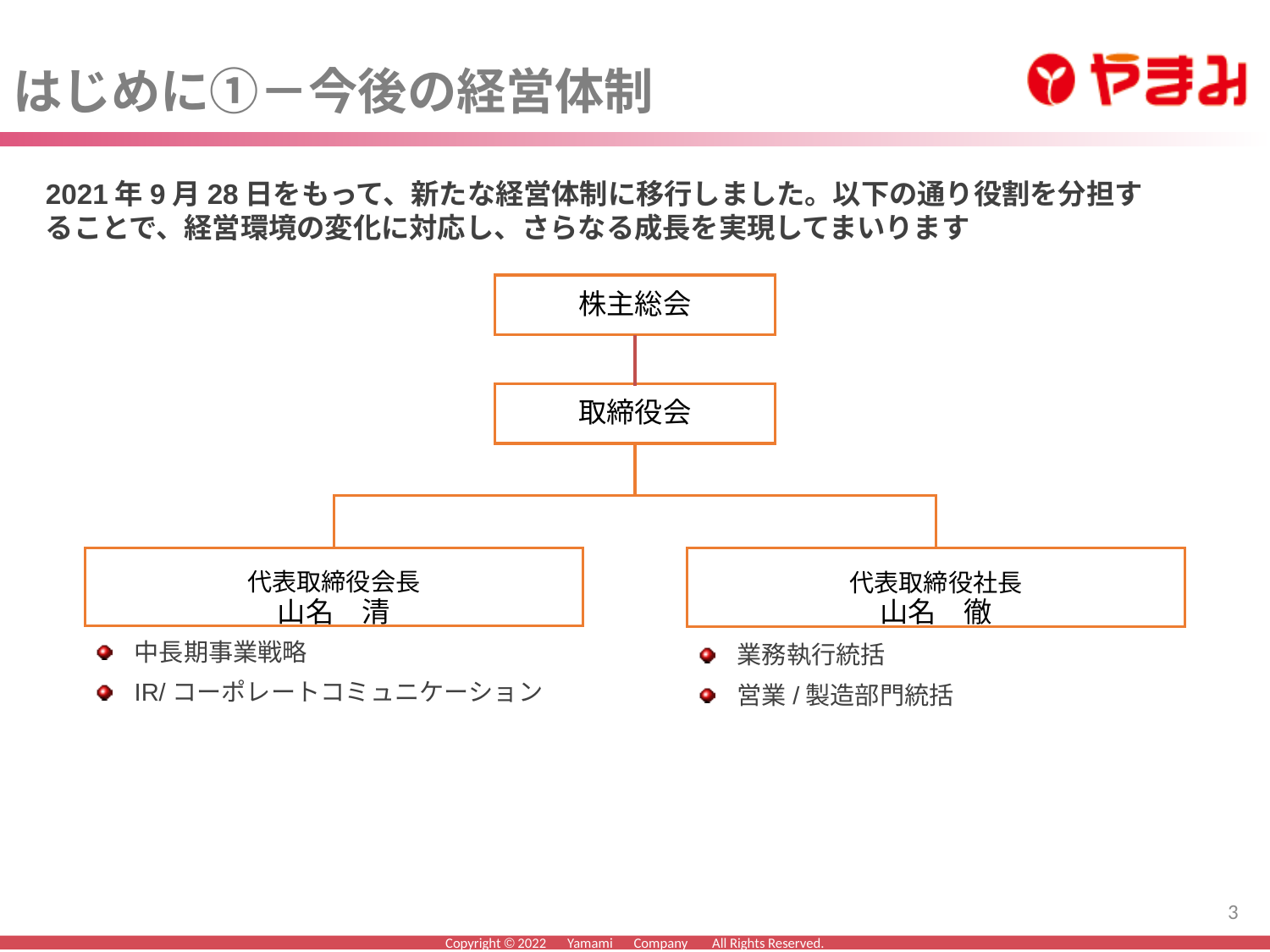

はじめに①－今後の経営体制
2021年9月28日をもって、新たな経営体制に移行しました。以下の通り役割を分担することで、経営環境の変化に対応し、さらなる成長を実現してまいります
取締役会
代表取締役会長
山名　清
代表取締役社長
山名　徹

株主総会
中長期事業戦略
IR/コーポレートコミュニケーション
業務執行統括
営業/製造部門統括
3